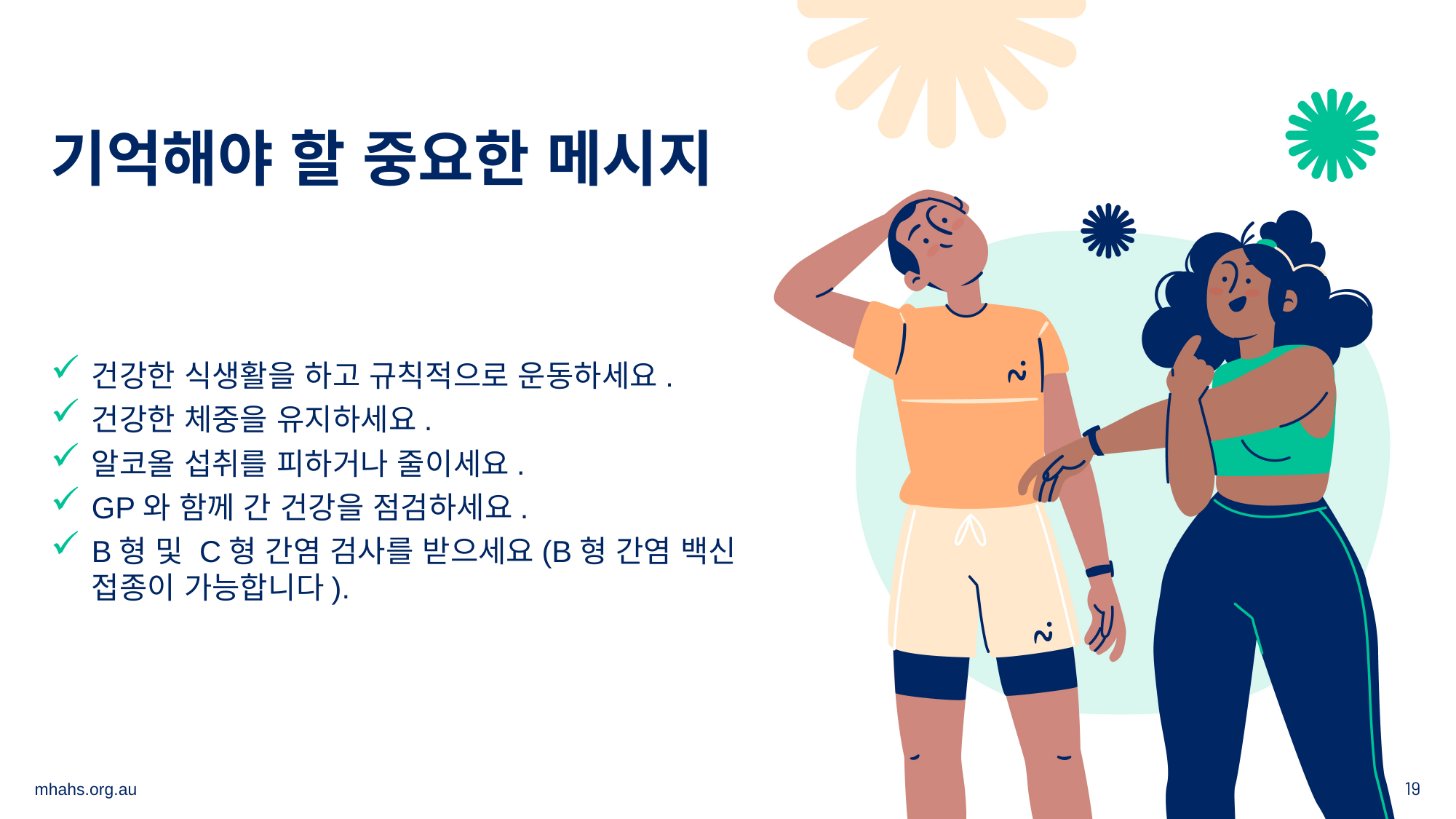

기억해야 할 중요한 메시지
건강한 식생활을 하고 규칙적으로 운동하세요.
건강한 체중을 유지하세요.
알코올 섭취를 피하거나 줄이세요.
GP와 함께 간 건강을 점검하세요.
B형 및 C형 간염 검사를 받으세요(B형 간염 백신 접종이 가능합니다).
mhahs.org.au
19